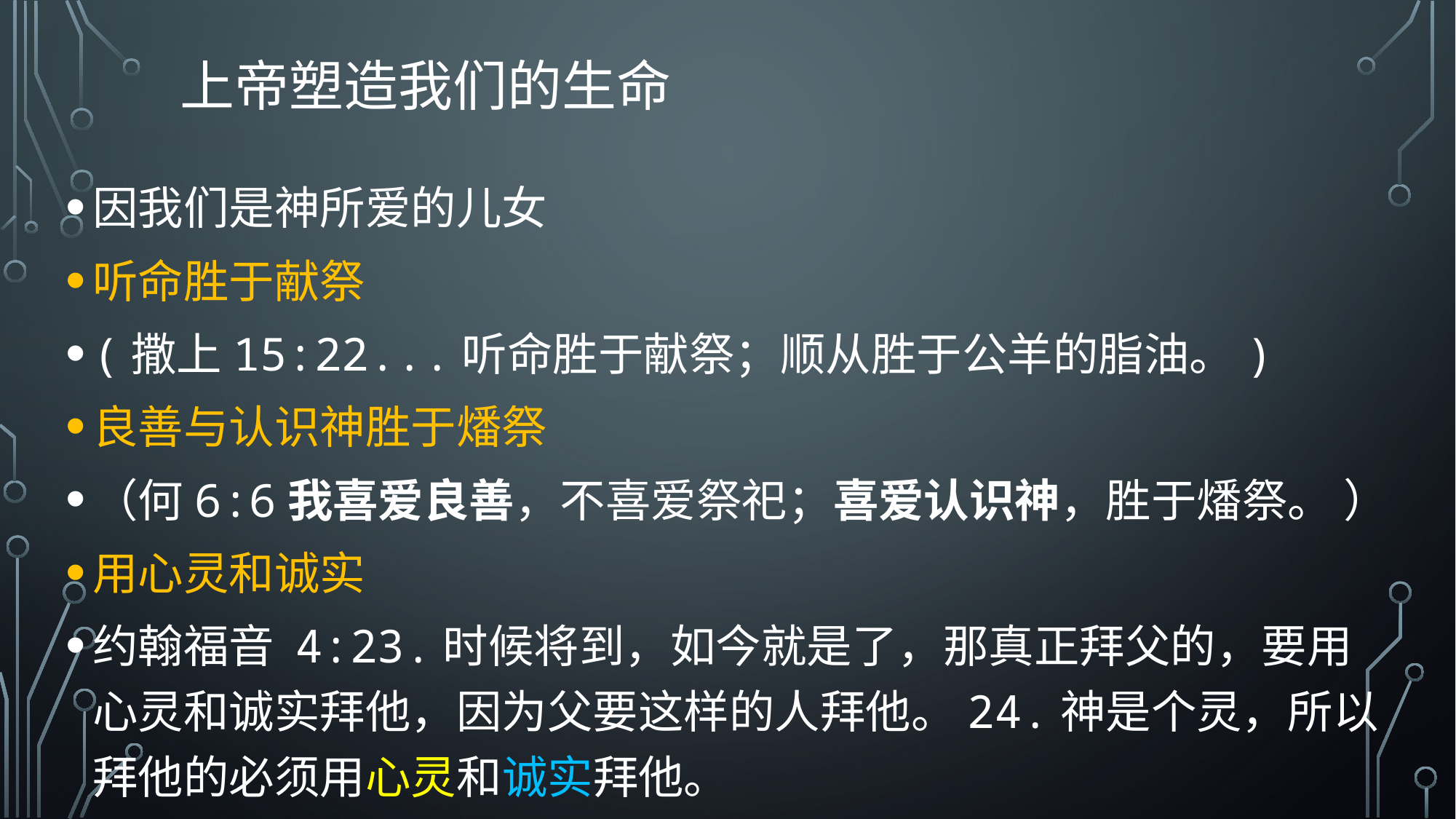

# 上帝塑造我们的生命
因我们是神所爱的儿女
听命胜于献祭
(撒上15:22...听命胜于献祭；顺从胜于公羊的脂油。)
良善与认识神胜于燔祭
（何6:6我喜爱良善，不喜爱祭祀；喜爱认识神，胜于燔祭。 ）
用心灵和诚实
约翰福音 4:23.时候将到，如今就是了，那真正拜父的，要用心灵和诚实拜他，因为父要这样的人拜他。24.神是个灵，所以拜他的必须用心灵和诚实拜他。